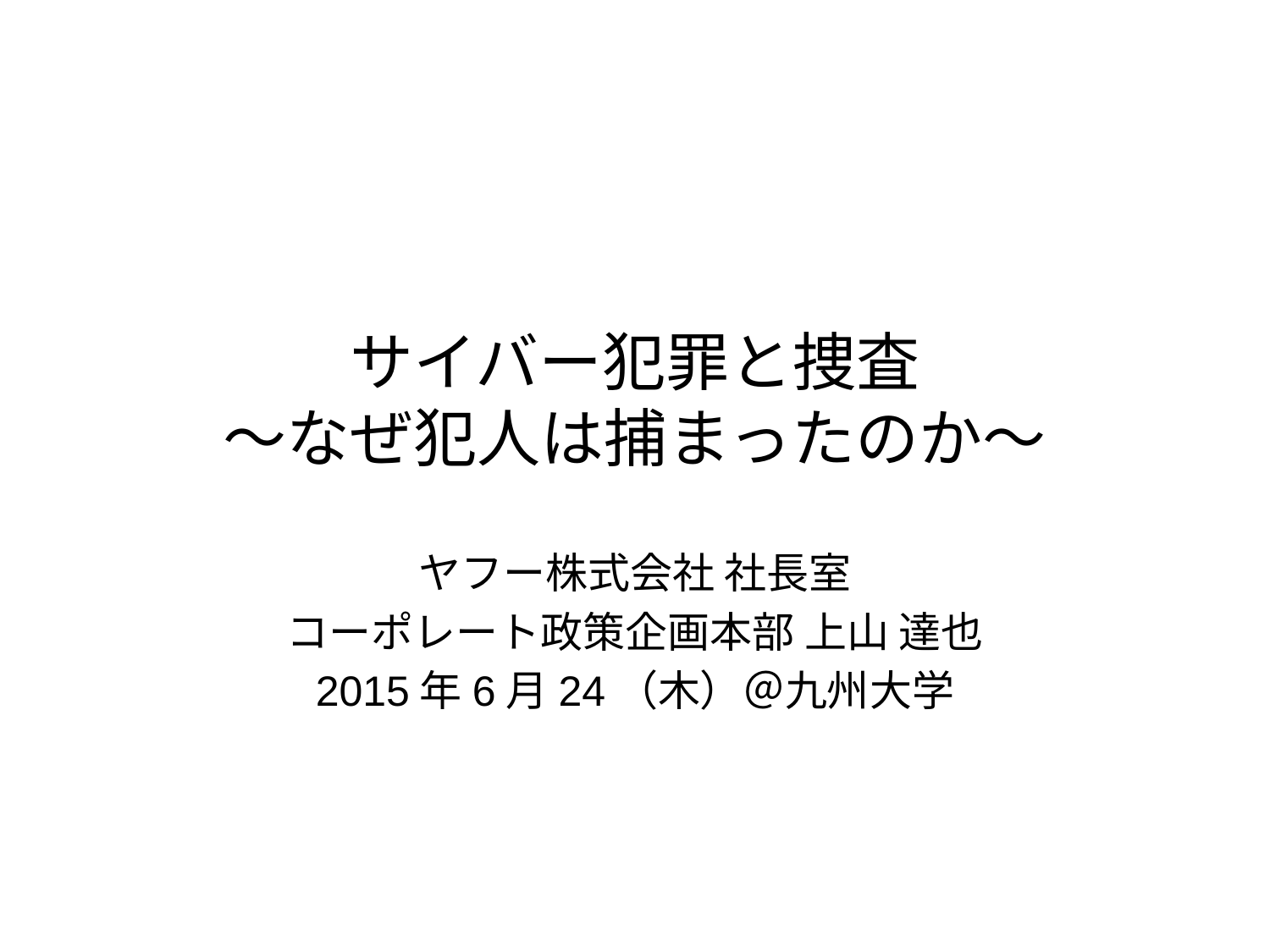

# サイバー犯罪と捜査 ～なぜ犯人は捕まったのか～
ヤフー株式会社 社長室
コーポレート政策企画本部 上山 達也
2015年6月24（木）＠九州大学